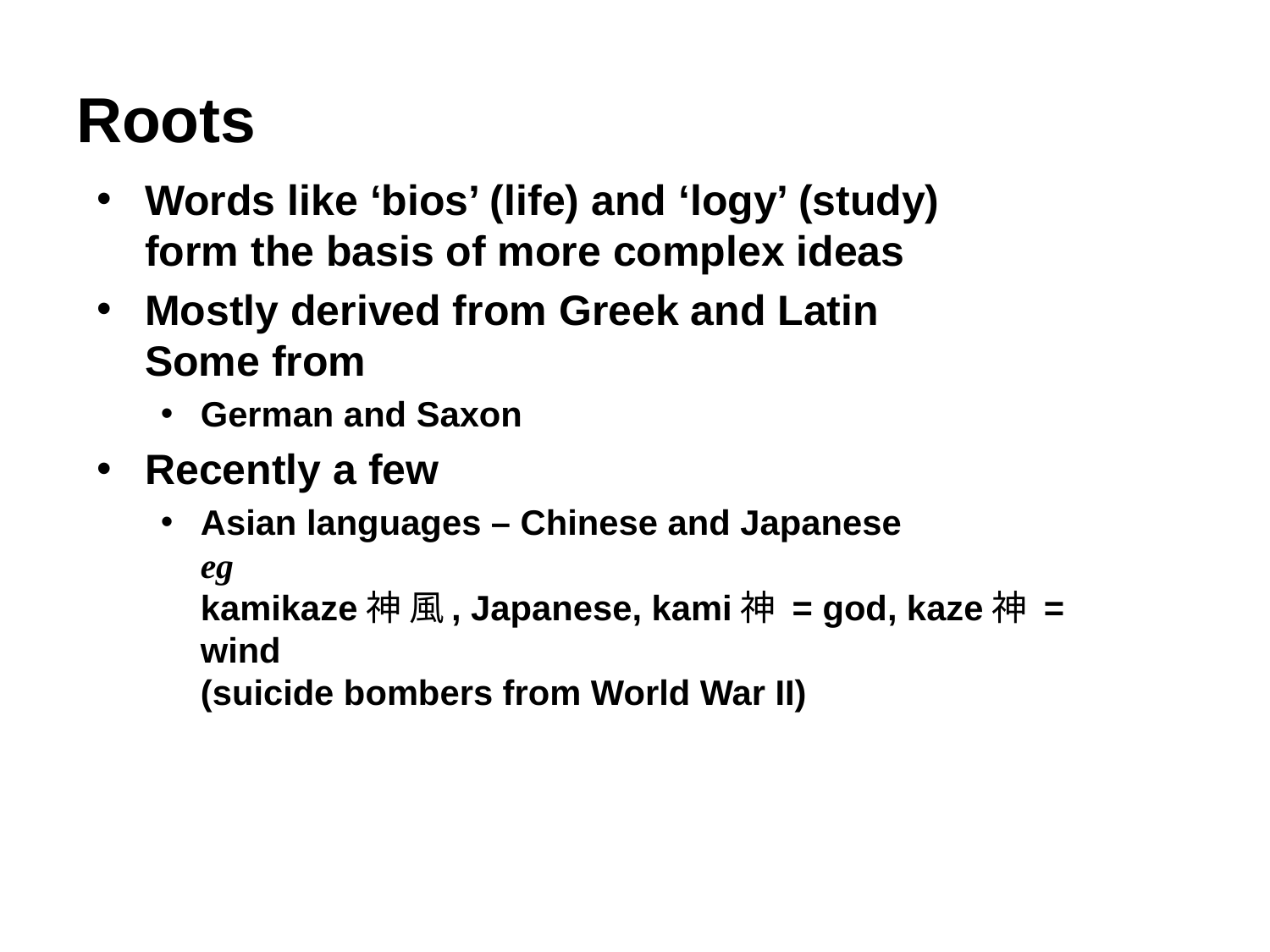

# Roots
Words like ‘bios’ (life) and ‘logy’ (study)
form the basis of more complex ideas
Mostly derived from Greek and Latin
Some from
German and Saxon
Recently a few
Asian languages – Chinese and Japanese
eg
kamikaze神 風 , Japanese, kami神 = god, kaze神 = wind
(suicide bombers from World War II)